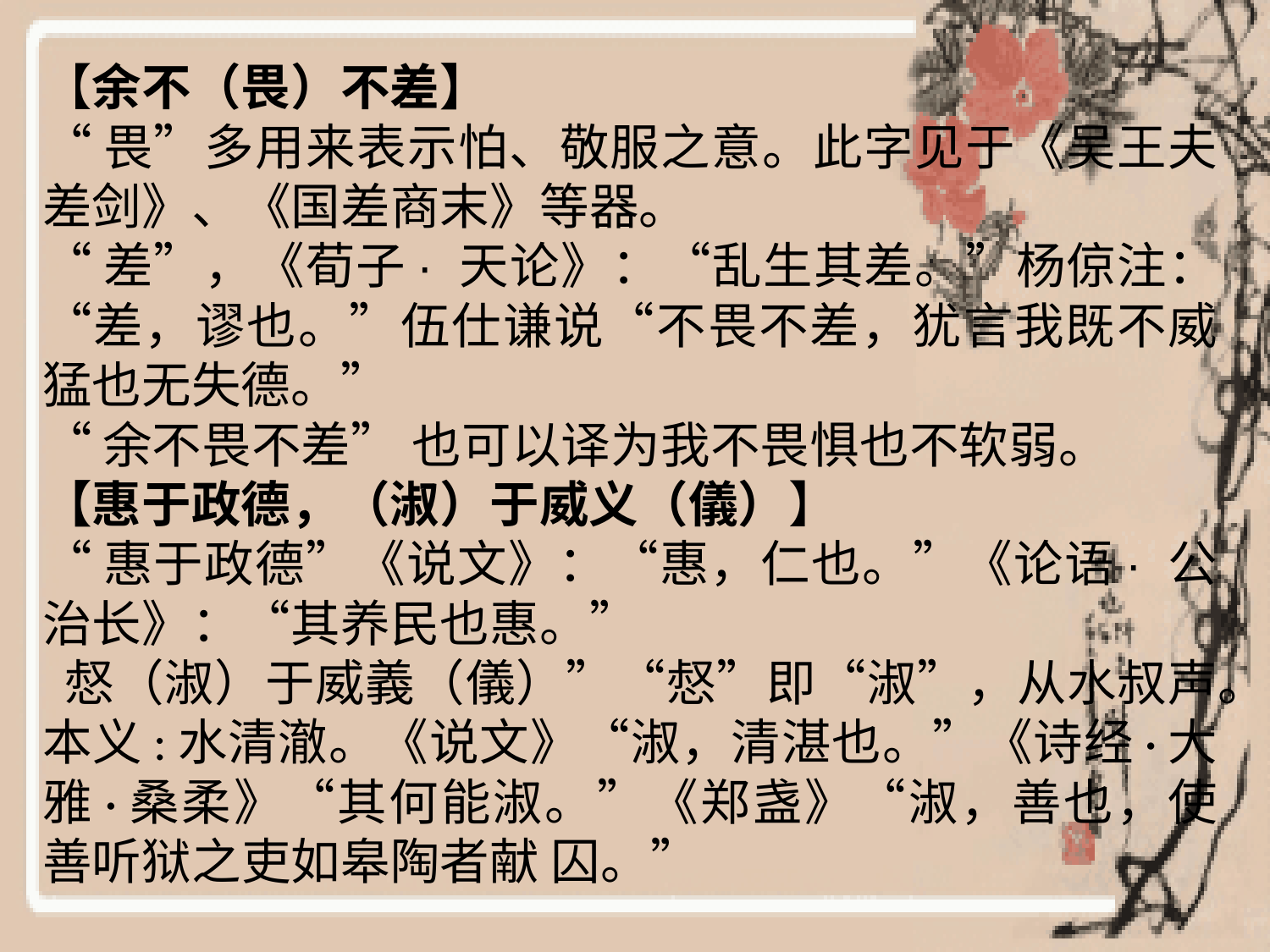

#
【余不（畏）不差】
“畏”多用来表示怕、敬服之意。此字见于《吴王夫差剑》、《国差商末》等器。
“差”，《荀子· 天论》：“乱生其差。”杨倞注：“差，谬也。”伍仕谦说“不畏不差，犹言我既不威猛也无失德。”
“余不畏不差” 也可以译为我不畏惧也不软弱。
【惠于政德，（淑）于威义（儀）】
“惠于政德”《说文》：“惠，仁也。”《论语· 公治长》：“其养民也惠。”
 惄（淑）于威義（儀）”“惄”即“淑”，从水叔声。本义:水清澈。《说文》“淑，清湛也。”《诗经·大雅·桑柔》“其何能淑。”《郑盏》“淑，善也，使善听狱之吏如皋陶者献 囚。”